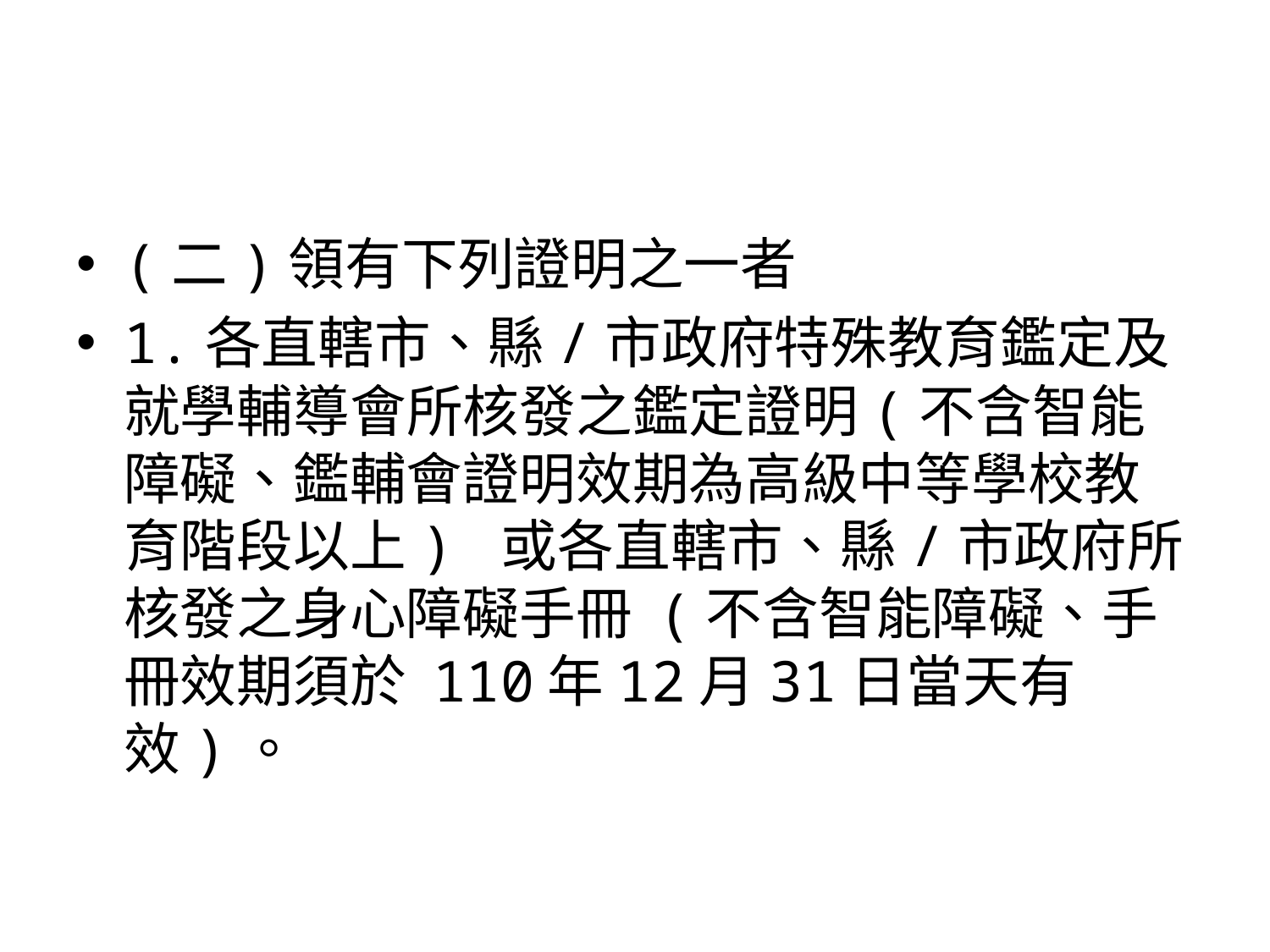

#
(二)領有下列證明之一者
1.各直轄市、縣/市政府特殊教育鑑定及就學輔導會所核發之鑑定證明(不含智能障礙、鑑輔會證明效期為高級中等學校教育階段以上) 或各直轄市、縣/市政府所核發之身心障礙手冊 (不含智能障礙、手冊效期須於 110年12月31日當天有效)。